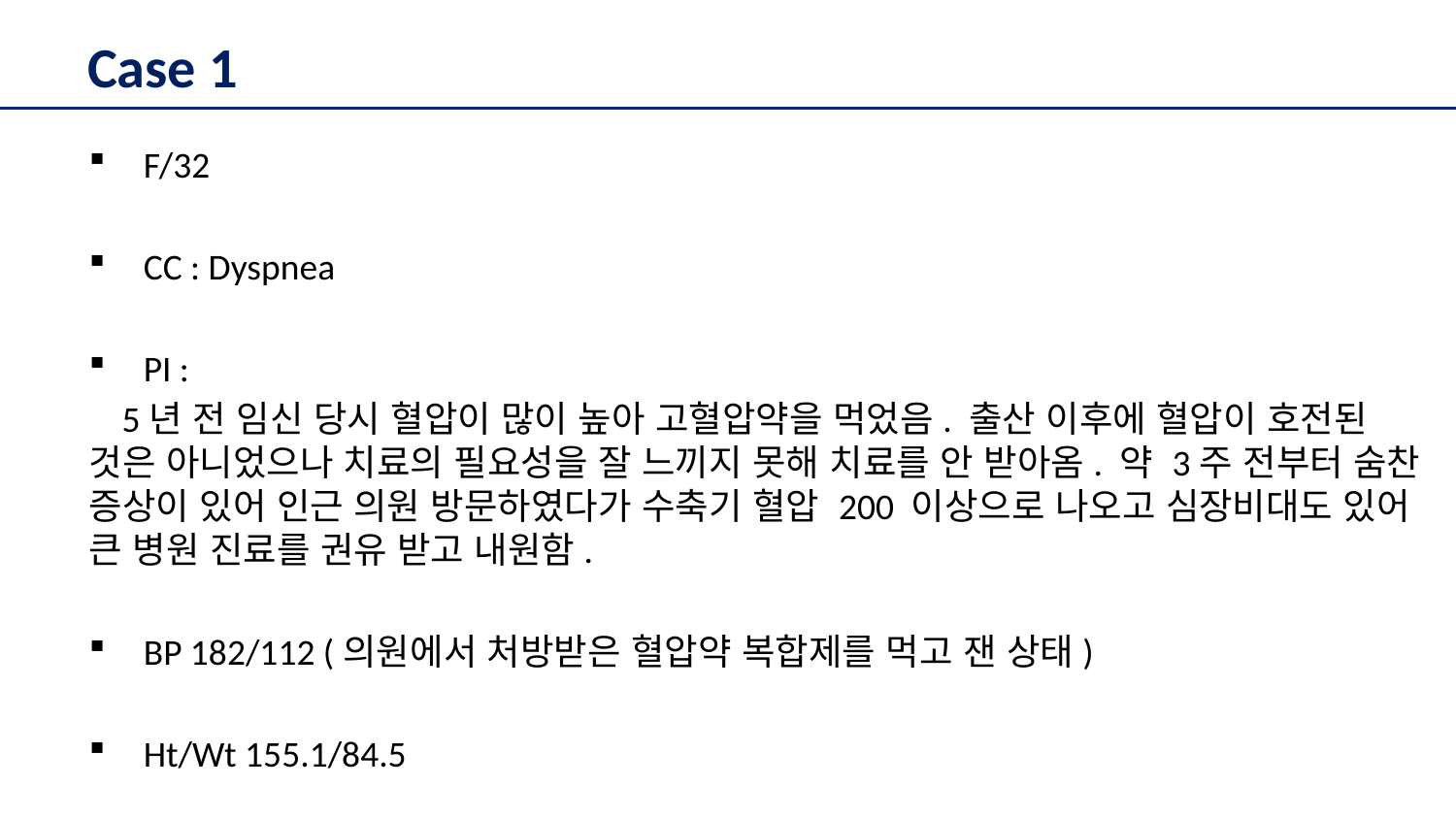

# Case 1
F/32

CC : Dyspnea

PI :
    5년 전 임신 당시 혈압이 많이 높아 고혈압약을 먹었음. 출산 이후에 혈압이 호전된 것은 아니었으나 치료의 필요성을 잘 느끼지 못해 치료를 안 받아옴. 약 3주 전부터 숨찬 증상이 있어 인근 의원 방문하였다가 수축기 혈압 200 이상으로 나오고 심장비대도 있어 큰 병원 진료를 권유 받고 내원함.

BP 182/112 (의원에서 처방받은 혈압약 복합제를 먹고 잰 상태)

Ht/Wt 155.1/84.5